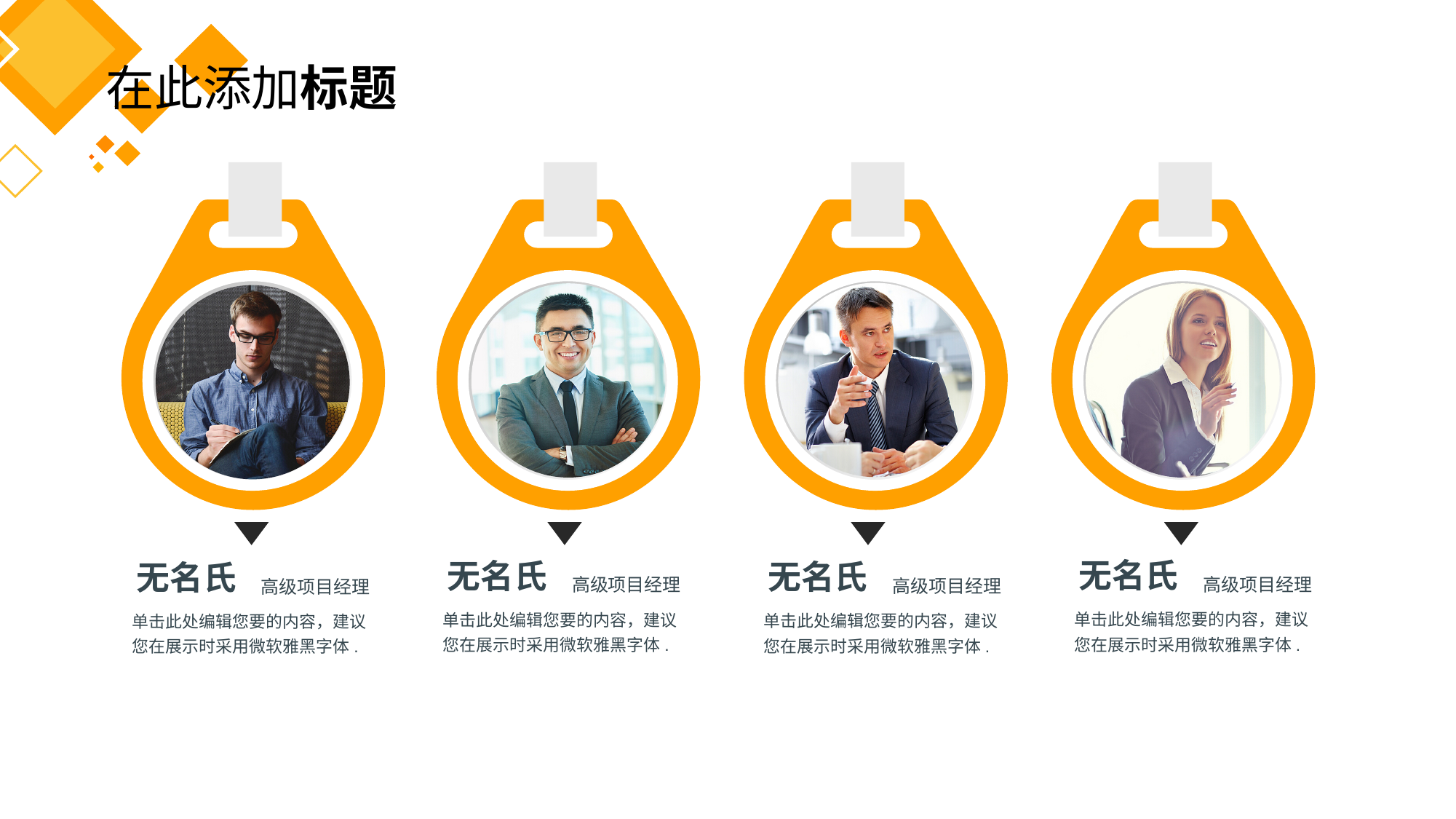

在此添加标题

无名氏
高级项目经理

单击此处编辑您要的内容，建议您在展示时采用微软雅黑字体.
无名氏
高级项目经理

单击此处编辑您要的内容，建议您在展示时采用微软雅黑字体.
无名氏
高级项目经理

单击此处编辑您要的内容，建议您在展示时采用微软雅黑字体.
无名氏
高级项目经理

单击此处编辑您要的内容，建议您在展示时采用微软雅黑字体.